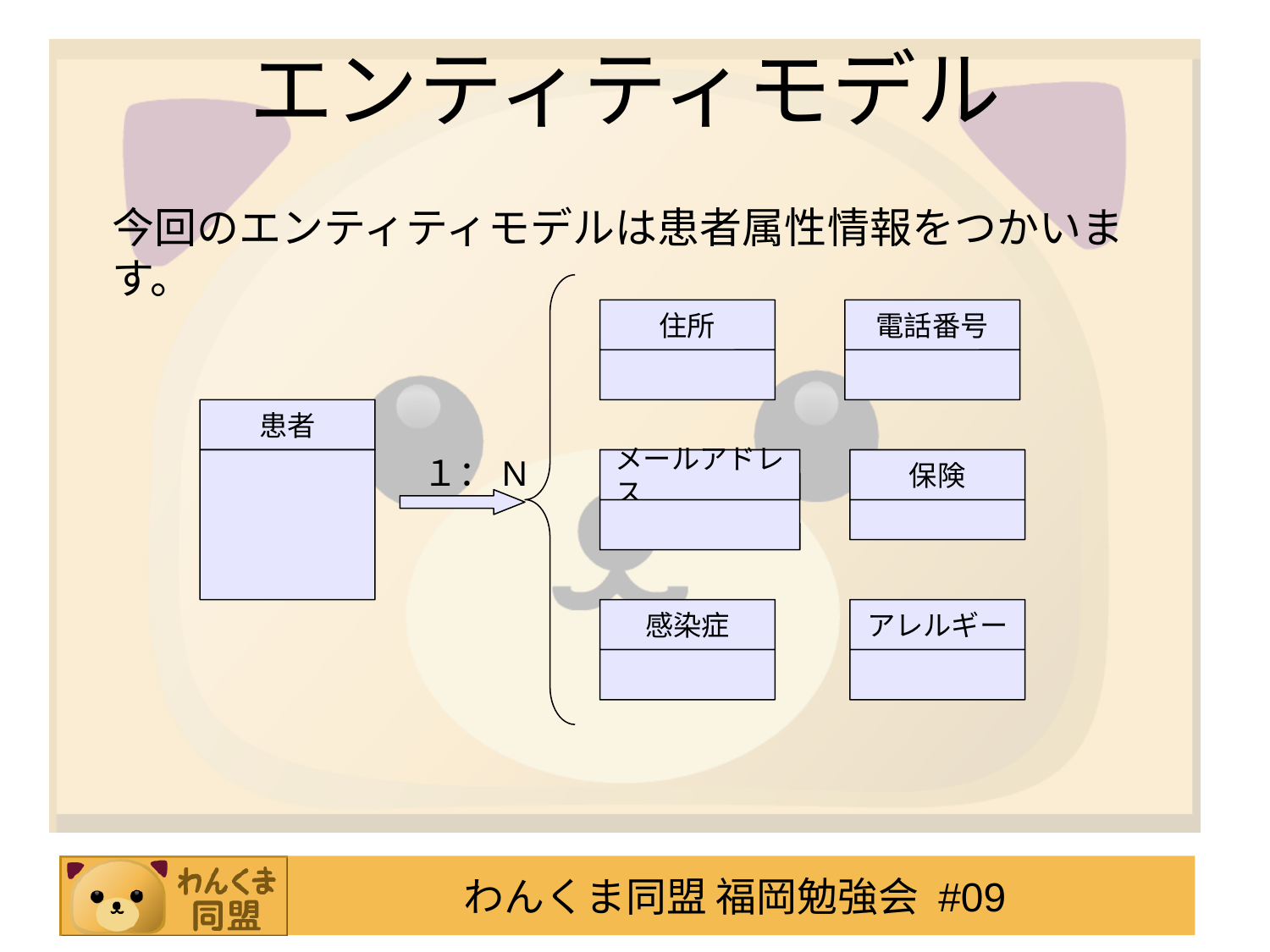

# エンティティモデル
今回のエンティティモデルは患者属性情報をつかいます。

住所
電話番号

患者
１：N

メールアドレス
保険

感染症
アレルギー